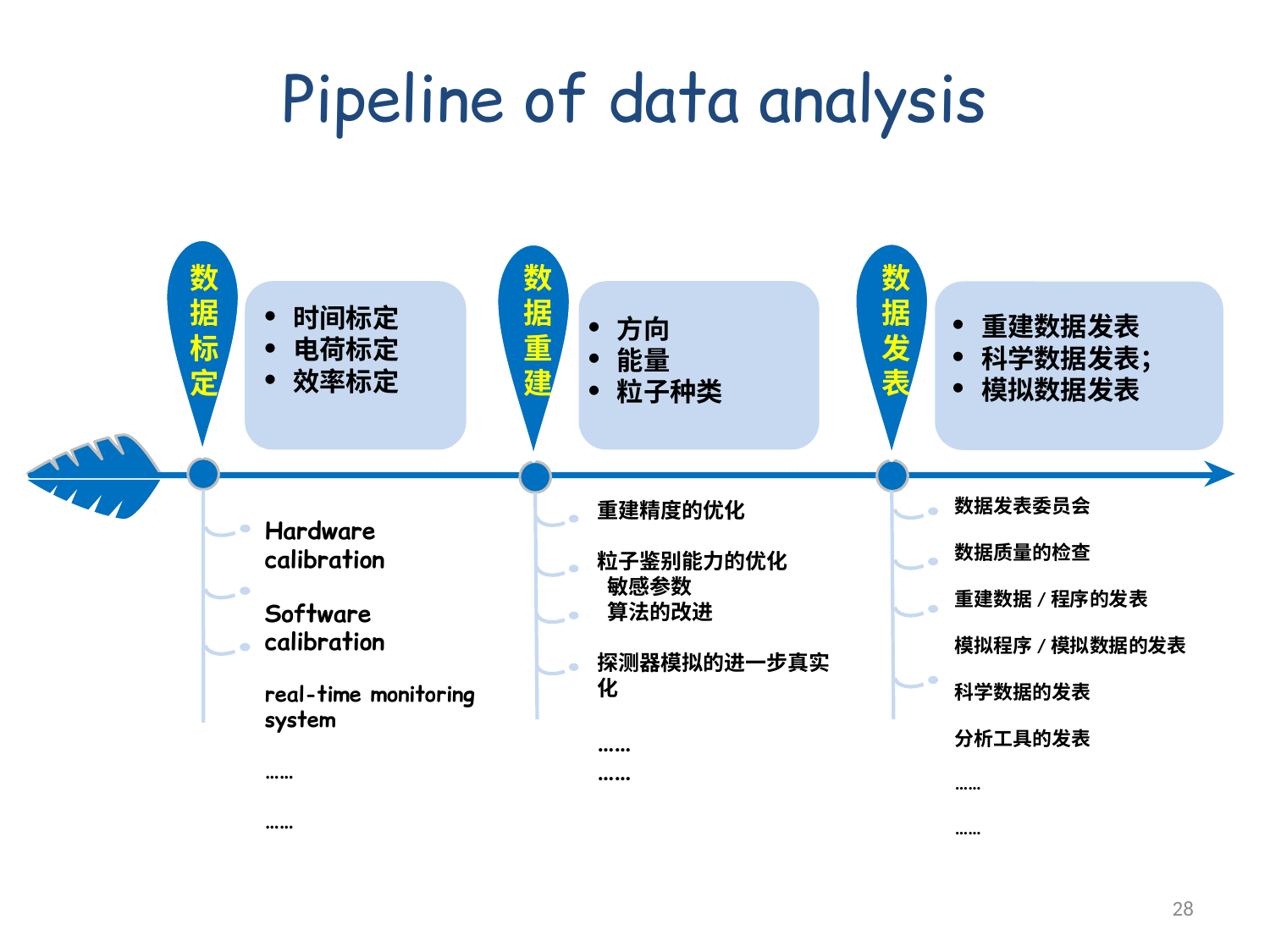

Pipeline of data analysis

数据发表

数据标定
数据重建

时间标定
电荷标定
效率标定

方向
能量
粒子种类

重建数据发表
科学数据发表；
模拟数据发表

数据发表委员会

数据质量的检查

重建数据/程序的发表

模拟程序/模拟数据的发表

科学数据的发表

分析工具的发表

……

……

重建精度的优化

粒子鉴别能力的优化
 敏感参数
 算法的改进

探测器模拟的进一步真实化

……
……

Hardware calibration

Software calibration

real-time monitoring system

……

……
28